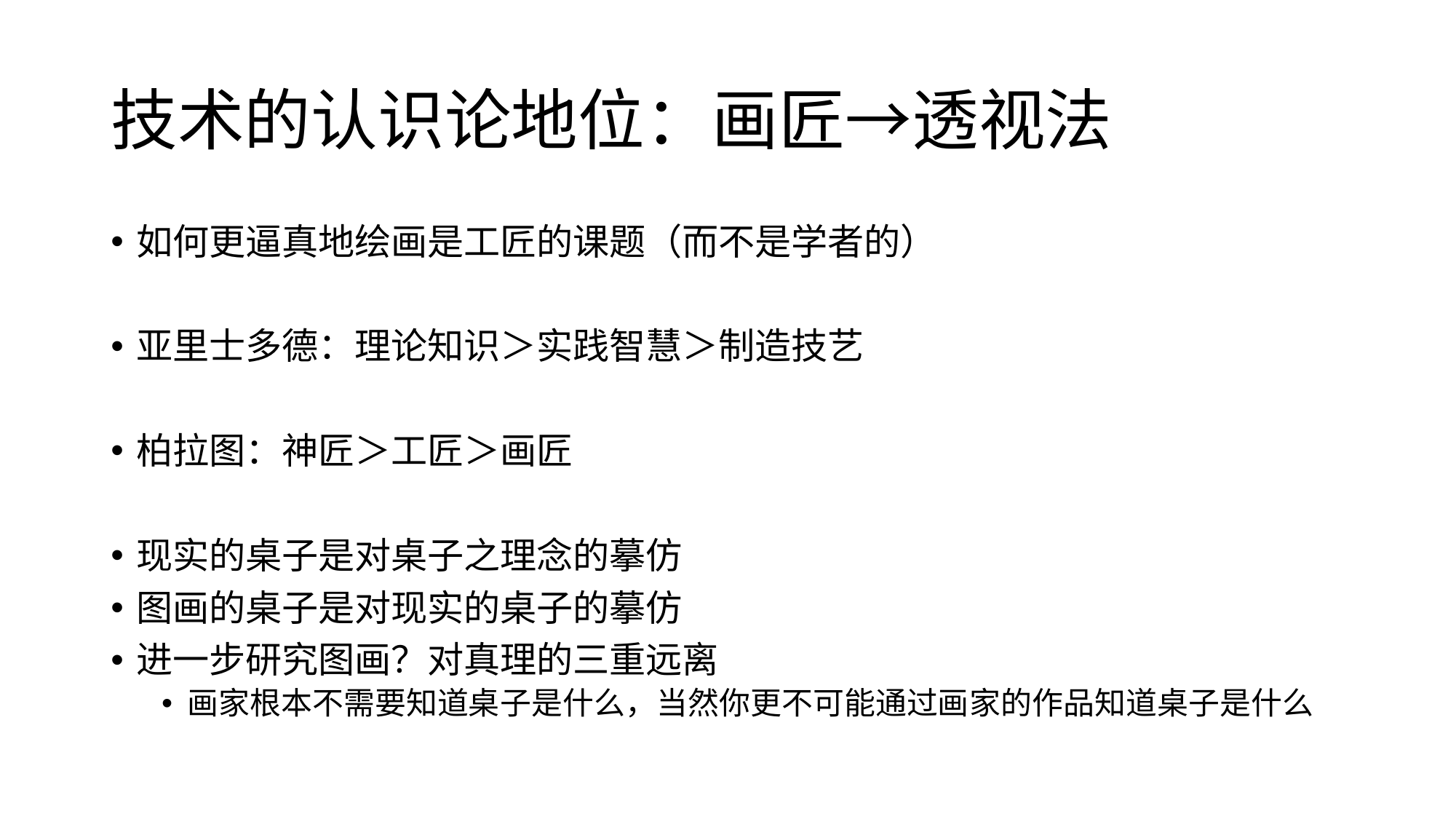

# 技术的认识论地位：画匠→透视法
如何更逼真地绘画是工匠的课题（而不是学者的）

亚里士多德：理论知识＞实践智慧＞制造技艺

柏拉图：神匠＞工匠＞画匠

现实的桌子是对桌子之理念的摹仿
图画的桌子是对现实的桌子的摹仿
进一步研究图画？对真理的三重远离
画家根本不需要知道桌子是什么，当然你更不可能通过画家的作品知道桌子是什么